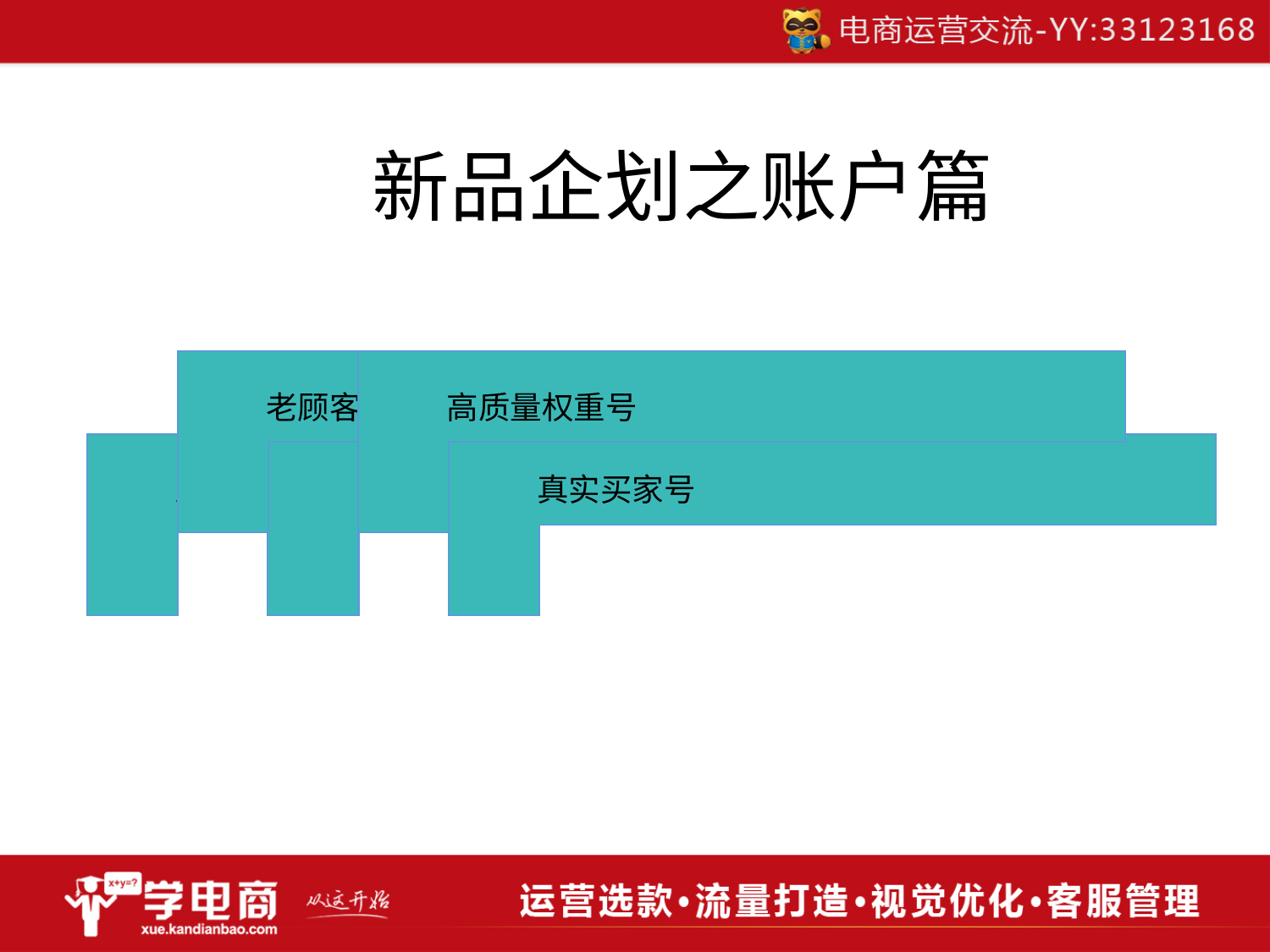

# 新品企划之账户篇
刷手号
朋友号
真实买家号
高质量权重号
老顾客号